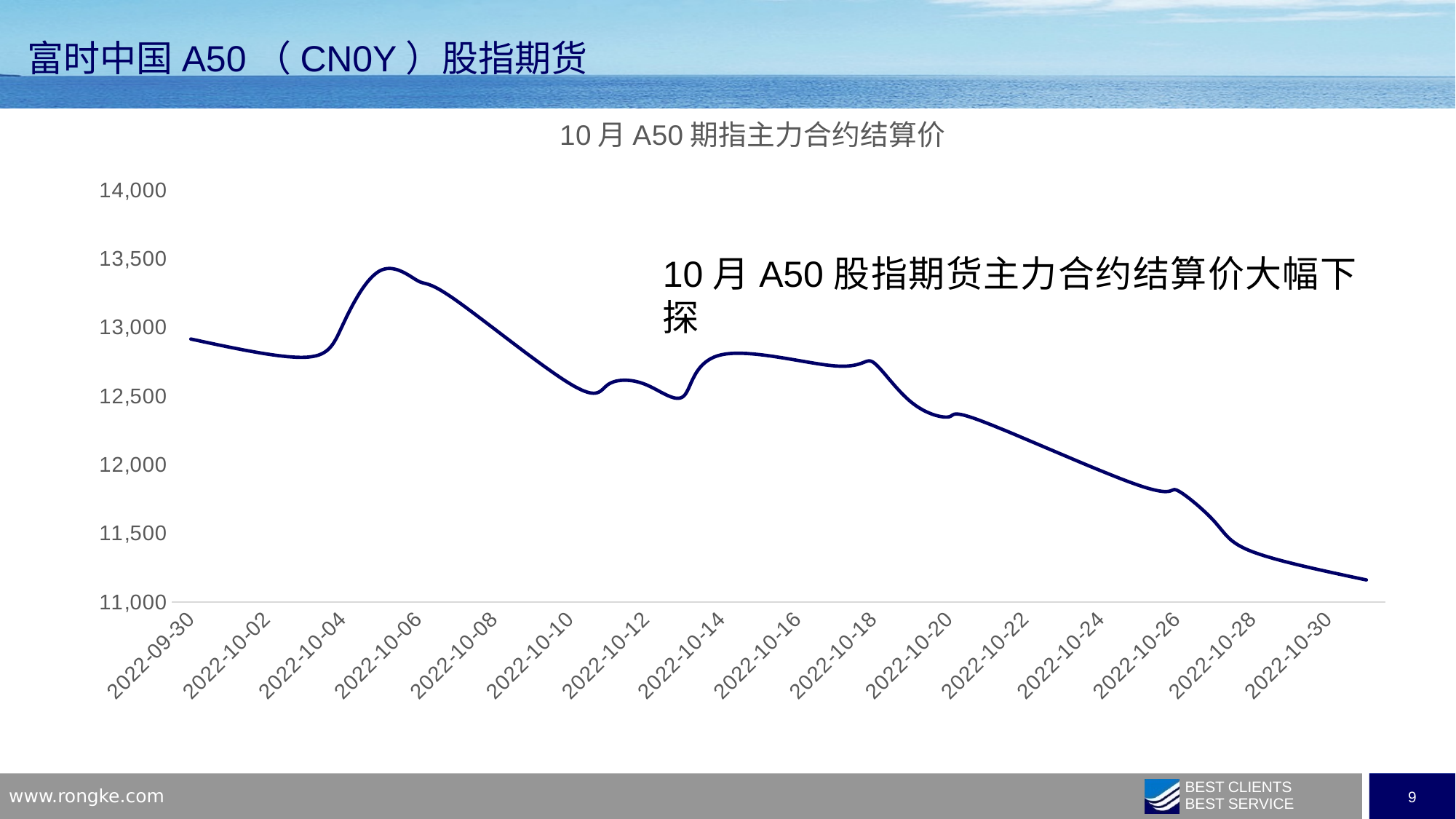

# 富时中国A50（CN0Y）股指期货

### Chart: 10月A50期指主力合约结算价

| Category | 10月富时中国A50（CN0Y）期指主力 |
|---|---|
| 44834 | 12916.0 |
| 44837 | 12783.0 |
| 44838 | 13015.0 |
| 44839 | 13415.0 |
| 44840 | 13338.0 |
| 44841 | 13197.0 |
| 44844 | 12590.0 |
| 44845 | 12584.0 |
| 44846 | 12584.0 |
| 44847 | 12501.0 |
| 44848 | 12802.0 |
| 44851 | 12720.0 |
| 44852 | 12746.0 |
| 44853 | 12456.0 |
| 44854 | 12350.0 |
| 44855 | 12303.0 |
| 44859 | 11850.0 |
| 44860 | 11815.0 |
| 44861 | 11585.0 |
| 44862 | 11366.0 |
| 44865 | 11161.0 |
10月A50股指期货主力合约结算价大幅下探